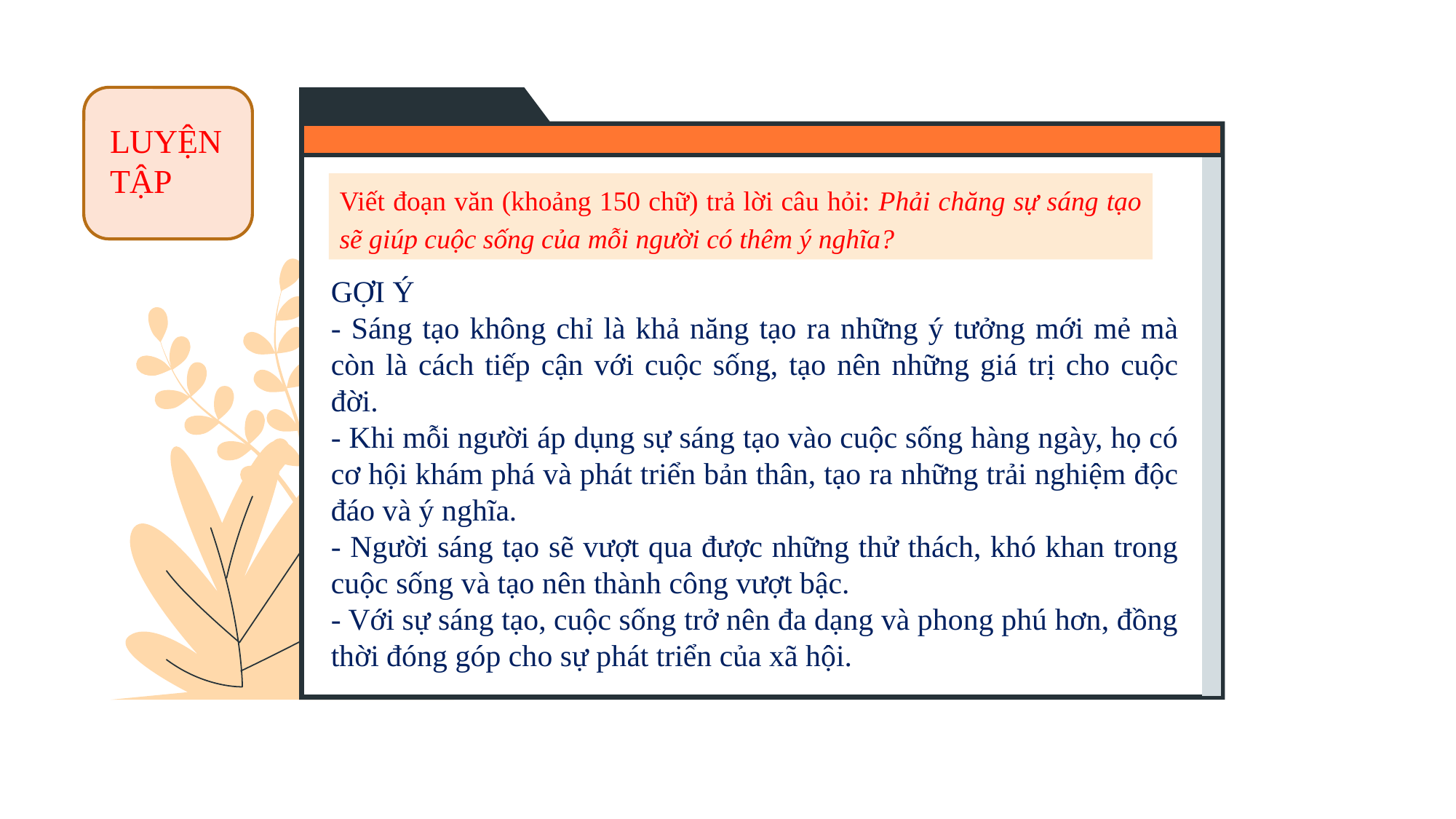

LUYỆN TẬP

Viết đoạn văn (khoảng 150 chữ) trả lời câu hỏi: Phải chăng sự sáng tạo sẽ giúp cuộc sống của mỗi người có thêm ý nghĩa?

GỢI Ý
- Sáng tạo không chỉ là khả năng tạo ra những ý tưởng mới mẻ mà còn là cách tiếp cận với cuộc sống, tạo nên những giá trị cho cuộc đời.
- Khi mỗi người áp dụng sự sáng tạo vào cuộc sống hàng ngày, họ có cơ hội khám phá và phát triển bản thân, tạo ra những trải nghiệm độc đáo và ý nghĩa.
- Người sáng tạo sẽ vượt qua được những thử thách, khó khan trong cuộc sống và tạo nên thành công vượt bậc.
- Với sự sáng tạo, cuộc sống trở nên đa dạng và phong phú hơn, đồng thời đóng góp cho sự phát triển của xã hội.

PPT模板 http://www.Add title text/moban/